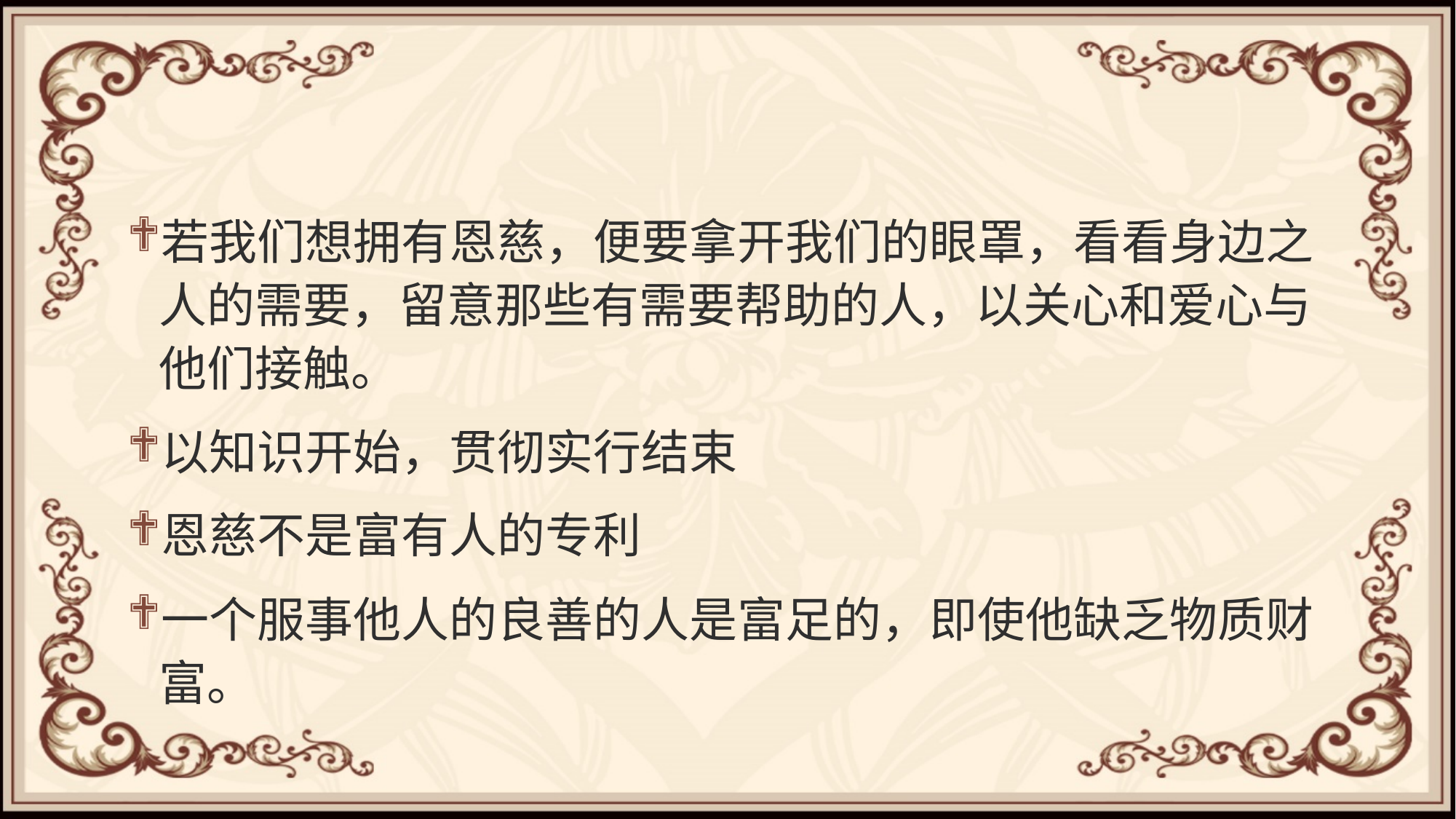

#
若我们想拥有恩慈，便要拿开我们的眼罩，看看身边之人的需要，留意那些有需要帮助的人，以关心和爱心与他们接触。
以知识开始，贯彻实行结束
恩慈不是富有人的专利
一个服事他人的良善的人是富足的，即使他缺乏物质财富。